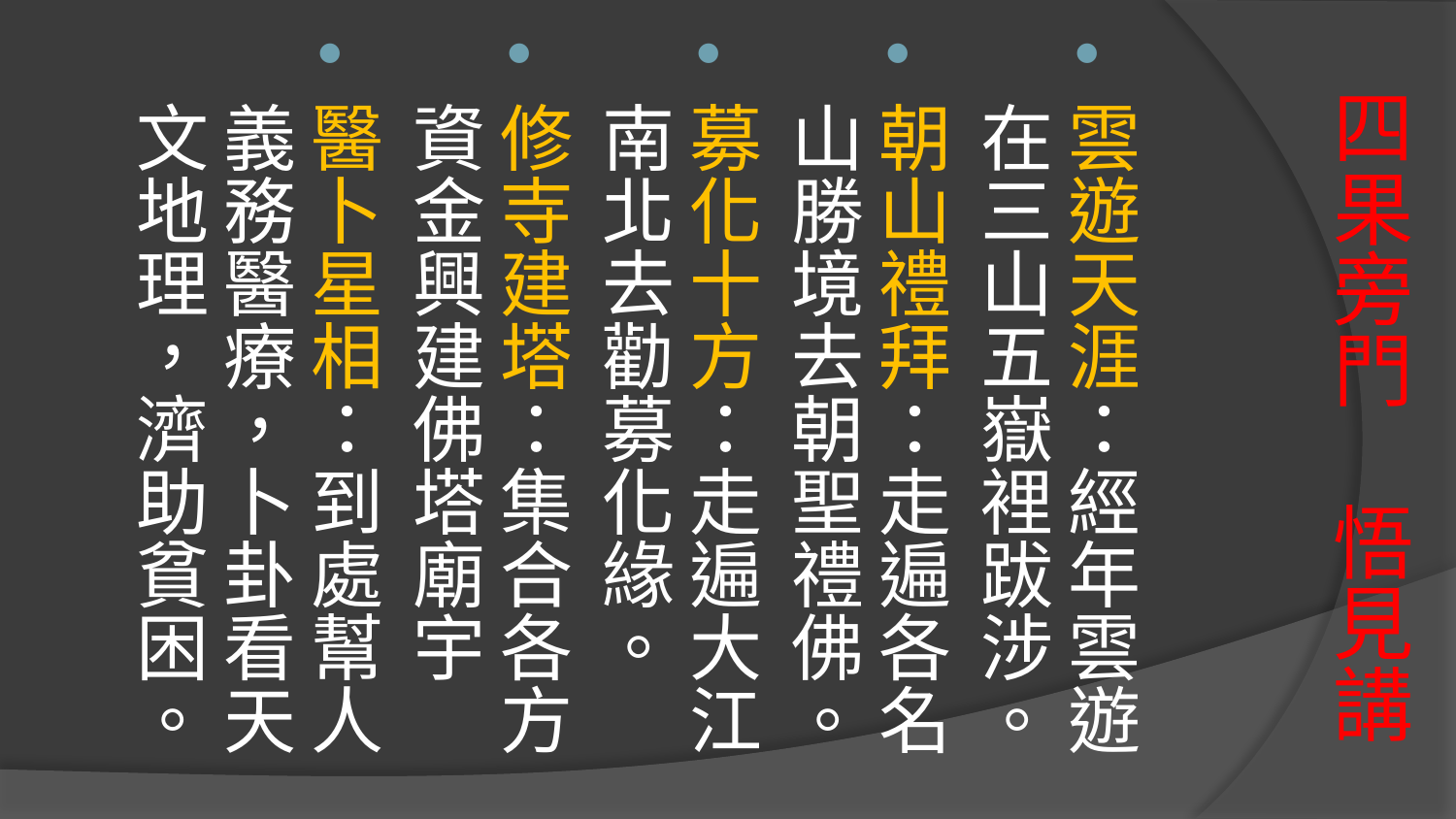

雲遊天涯：經年雲遊在三山五嶽裡跋涉。
朝山禮拜：走遍各名山勝境去朝聖禮佛。
募化十方：走遍大江南北去勸募化緣。
修寺建塔：集合各方資金興建佛塔廟宇
醫卜星相：到處幫人義務醫療，卜卦看天文地理，濟助貧困。

# 四果旁門     悟見講